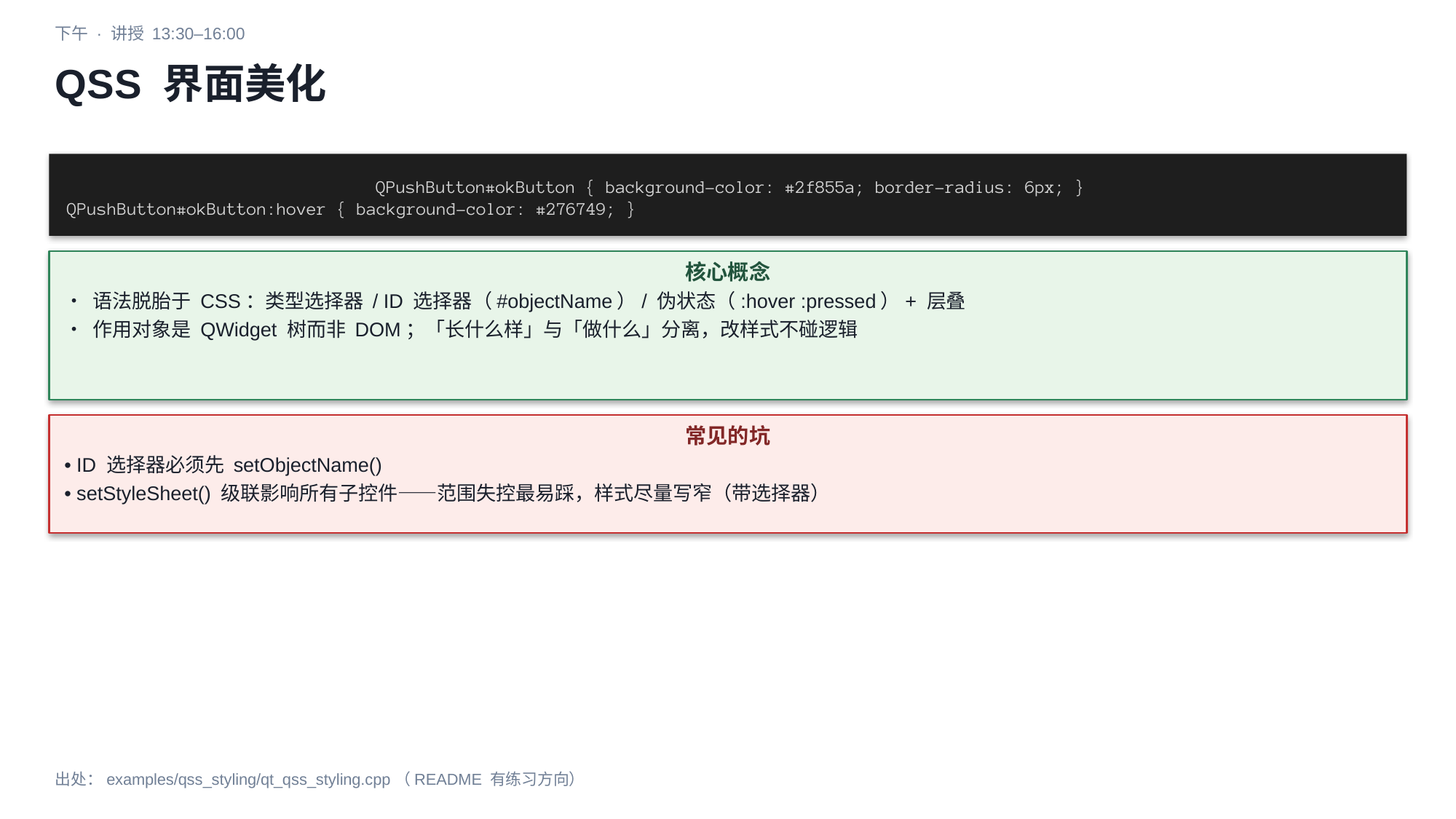

下午 · 讲授 13:30–16:00
QSS 界面美化
QPushButton#okButton { background-color: #2f855a; border-radius: 6px; }
QPushButton#okButton:hover { background-color: #276749; }
核心概念
• 语法脱胎于 CSS：类型选择器 / ID 选择器（#objectName）/ 伪状态（:hover :pressed）+ 层叠
• 作用对象是 QWidget 树而非 DOM；「长什么样」与「做什么」分离，改样式不碰逻辑
常见的坑
• ID 选择器必须先 setObjectName()
• setStyleSheet() 级联影响所有子控件——范围失控最易踩，样式尽量写窄（带选择器）
出处：examples/qss_styling/qt_qss_styling.cpp（README 有练习方向）